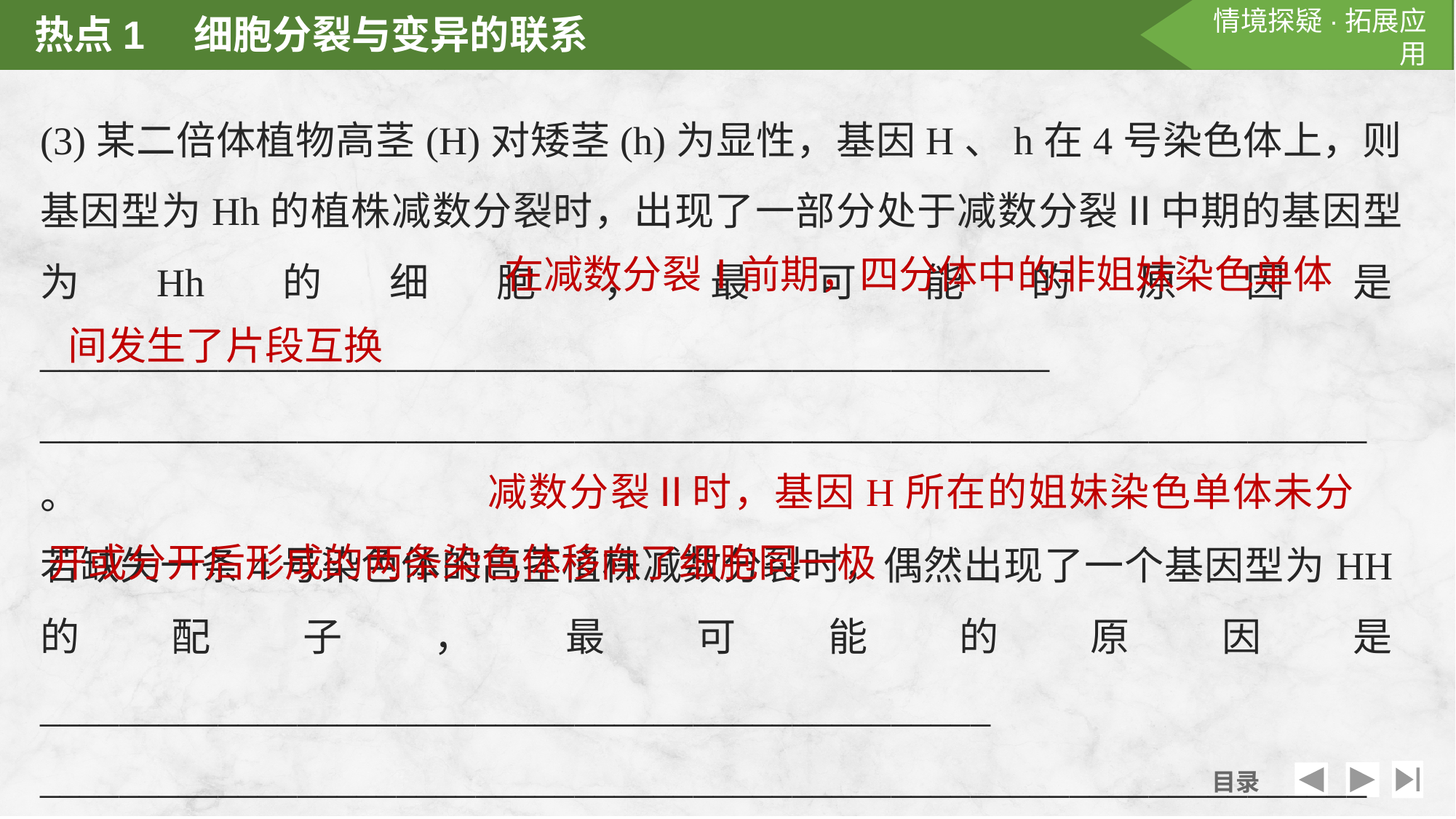

(3)某二倍体植物高茎(H)对矮茎(h)为显性，基因H、h在4号染色体上，则基因型为Hh的植株减数分裂时，出现了一部分处于减数分裂Ⅱ中期的基因型为Hh的细胞，最可能的原因是___________________________________________________
___________________________________________________________________。
若缺失一条4号染色体的高茎植株减数分裂时，偶然出现了一个基因型为HH的配子，最可能的原因是________________________________________________
___________________________________________________________________。
				在减数分裂Ⅰ前期，四分体中的非姐妹染色单体间发生了片段互换
		减数分裂Ⅱ时，基因H所在的姐妹染色单体未分开或分开后形成的两条染色体移向了细胞同一极